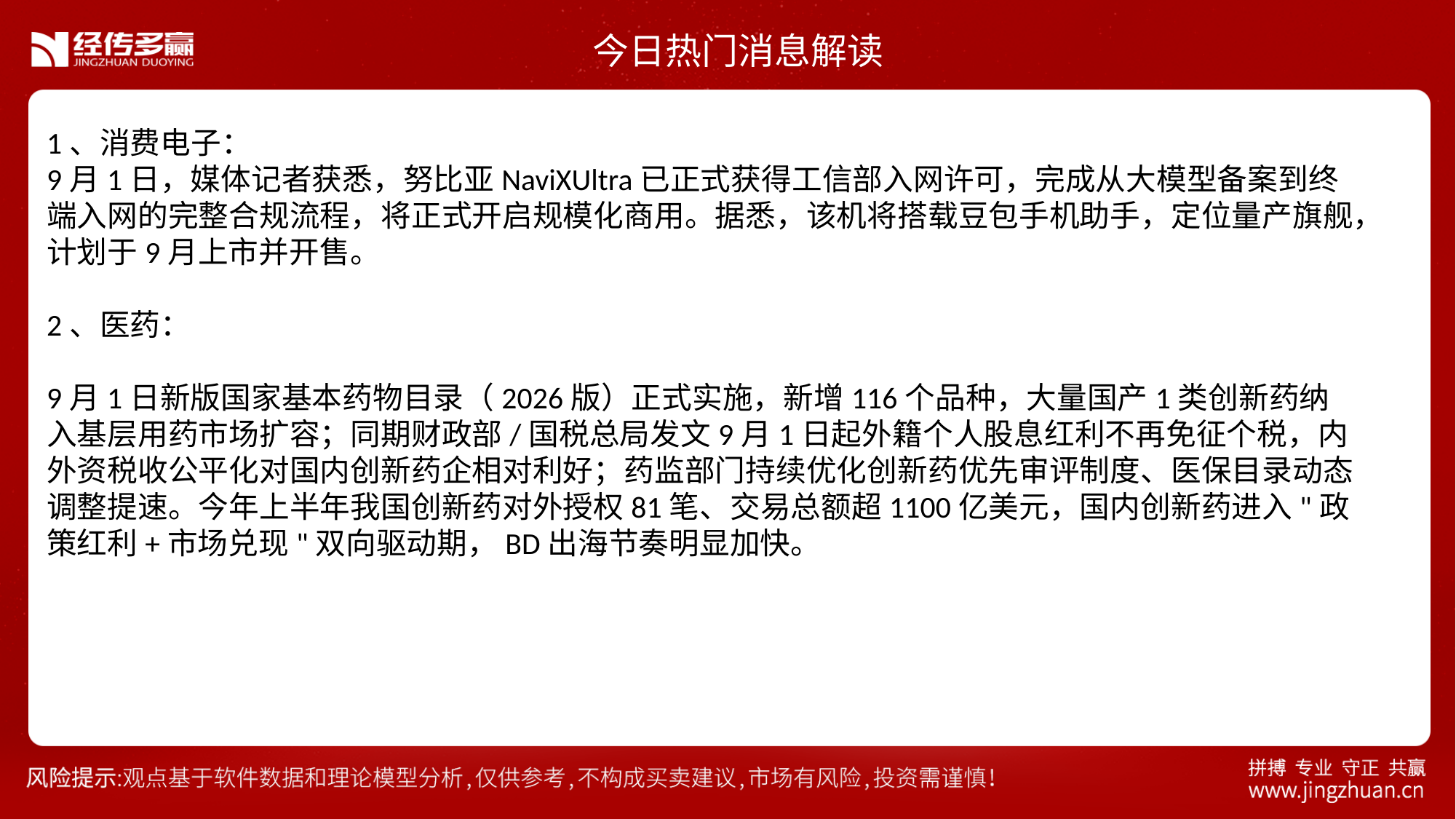

今日热门消息解读
1、消费电子：
9月1日，媒体记者获悉，努比亚NaviXUltra已正式获得工信部入网许可，完成从大模型备案到终端入网的完整合规流程，将正式开启规模化商用。据悉，该机将搭载豆包手机助手，定位量产旗舰，计划于9月上市并开售。

2、医药：

9月1日新版国家基本药物目录（2026版）正式实施，新增116个品种，大量国产1类创新药纳入基层用药市场扩容；同期财政部/国税总局发文9月1日起外籍个人股息红利不再免征个税，内外资税收公平化对国内创新药企相对利好；药监部门持续优化创新药优先审评制度、医保目录动态调整提速。今年上半年我国创新药对外授权81笔、交易总额超1100亿美元，国内创新药进入"政策红利+市场兑现"双向驱动期，BD出海节奏明显加快。